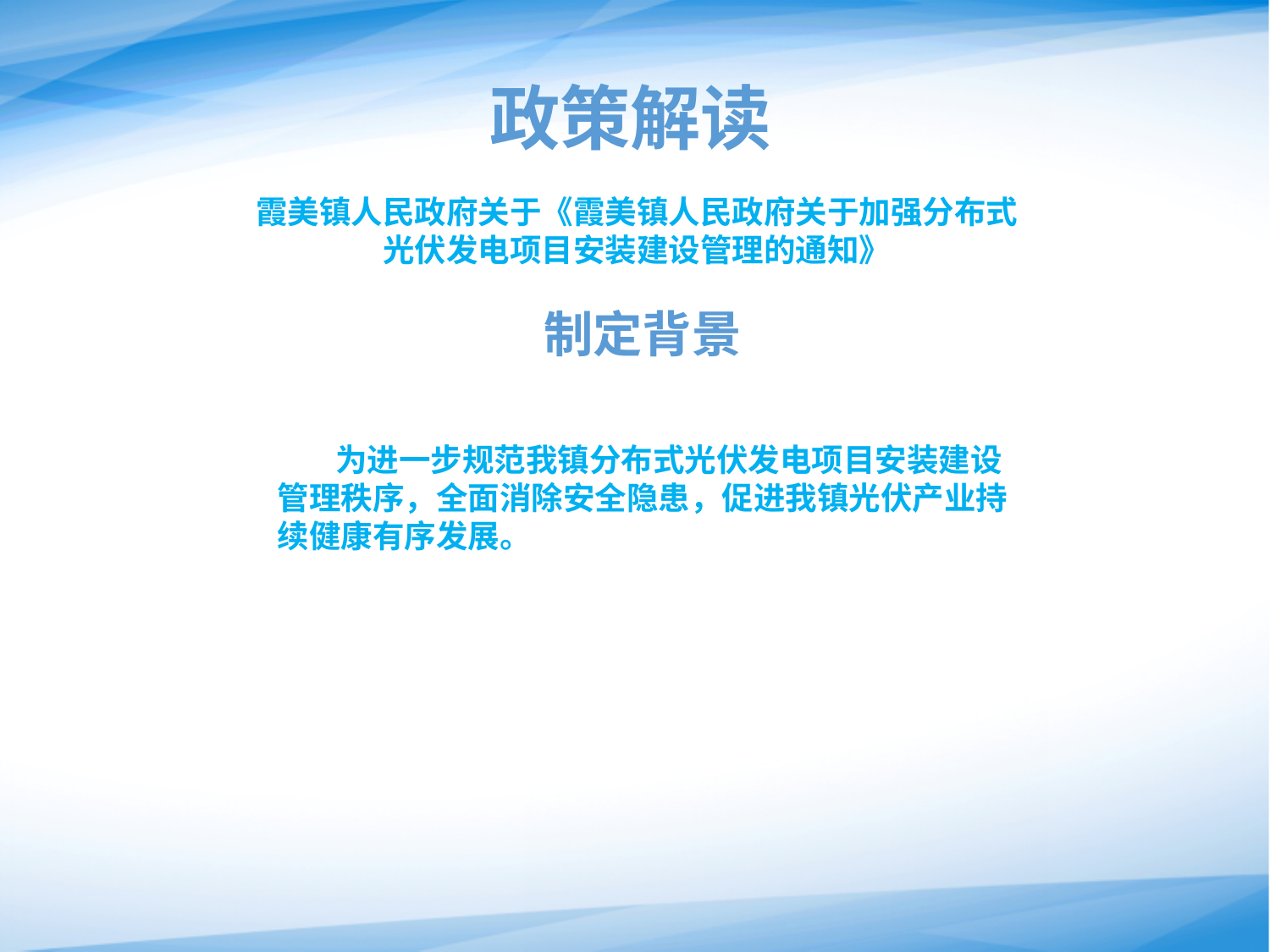

# 政策解读
霞美镇人民政府关于《霞美镇人民政府关于加强分布式光伏发电项目安装建设管理的通知》
制定背景
       为进一步规范我镇分布式光伏发电项目安装建设管理秩序，全面消除安全隐患，促进我镇光伏产业持续健康有序发展。